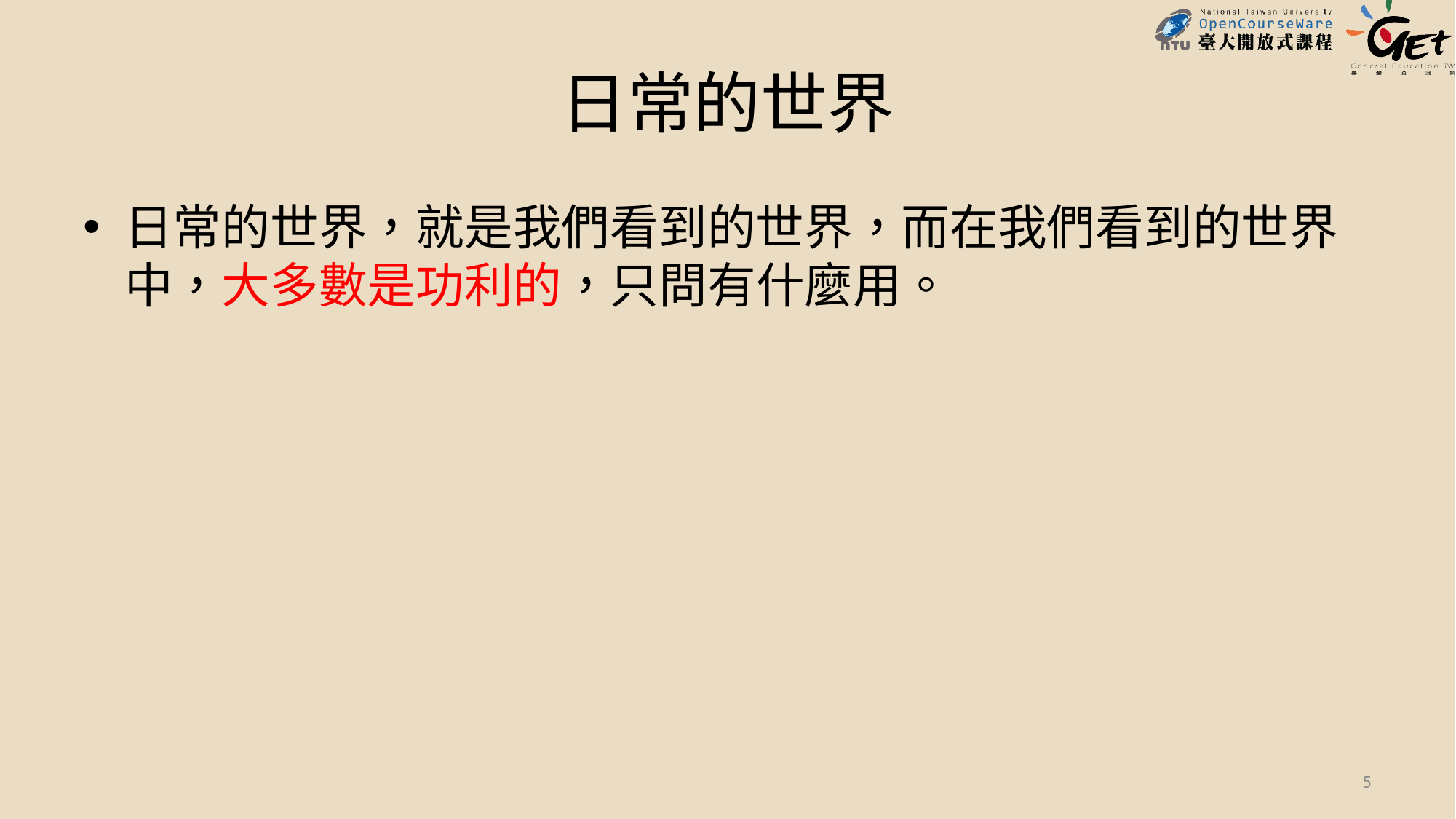

# 日常的世界
日常的世界，就是我們看到的世界，而在我們看到的世界中，大多數是功利的，只問有什麼用。
5